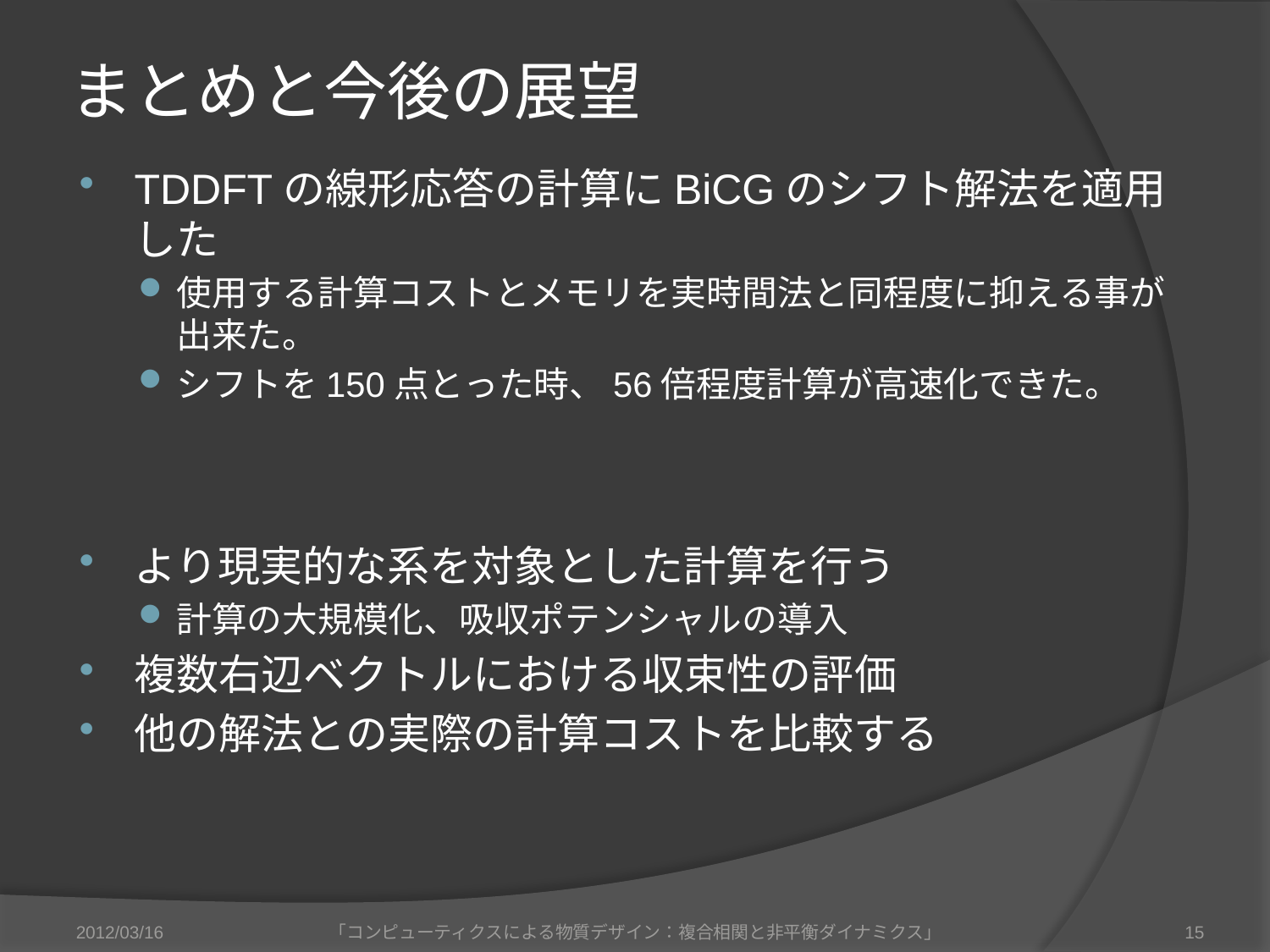

# まとめと今後の展望
TDDFTの線形応答の計算にBiCGのシフト解法を適用した
使用する計算コストとメモリを実時間法と同程度に抑える事が出来た。
シフトを150点とった時、56倍程度計算が高速化できた。

より現実的な系を対象とした計算を行う
計算の大規模化、吸収ポテンシャルの導入
複数右辺ベクトルにおける収束性の評価
他の解法との実際の計算コストを比較する
2012/03/16
「コンピューティクスによる物質デザイン：複合相関と非平衡ダイナミクス」
15